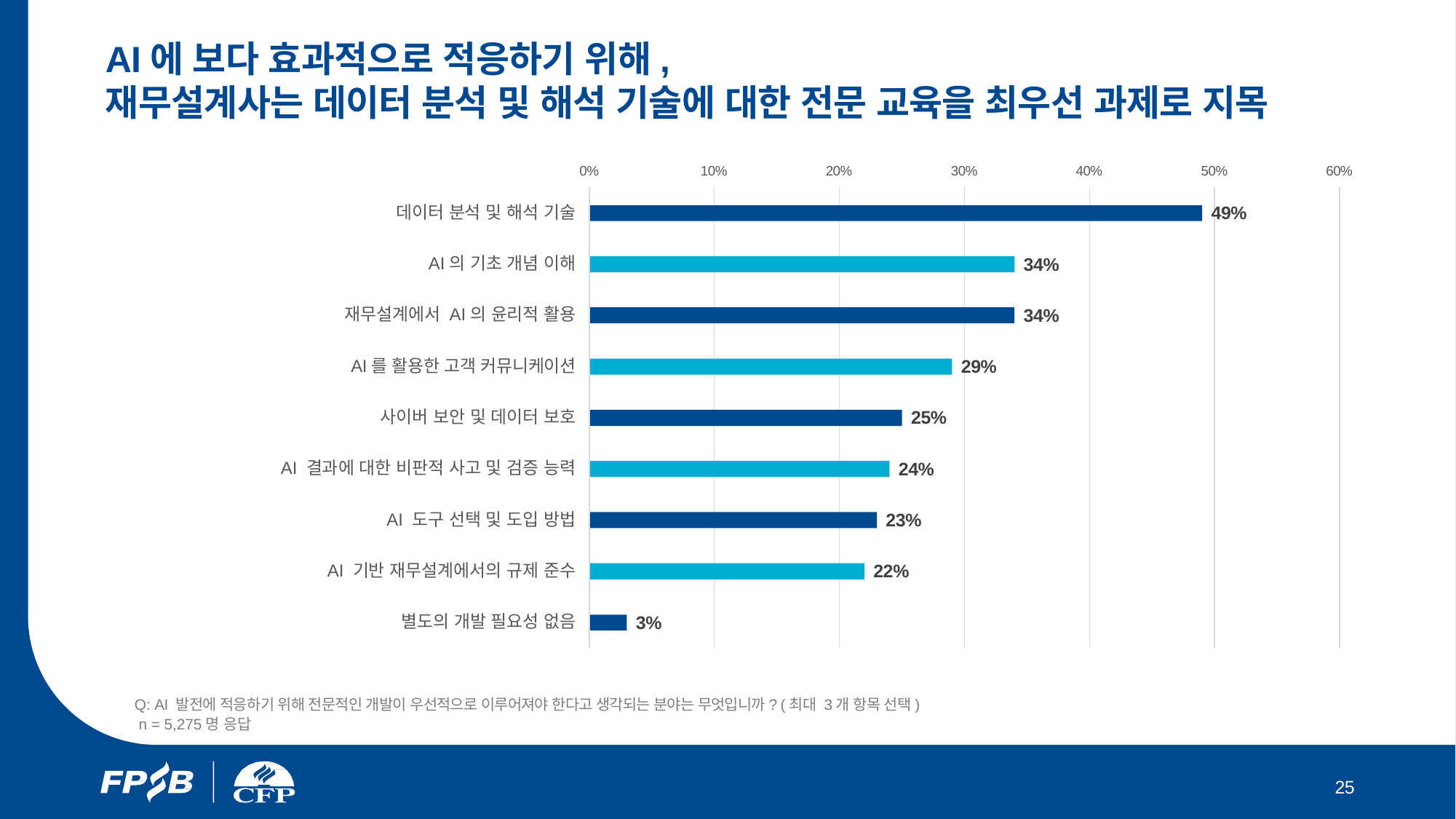

# AI에 보다 효과적으로 적응하기 위해, 재무설계사는 데이터 분석 및 해석 기술에 대한 전문 교육을 최우선 과제로 지목
0%
10%
20%
30%
40%
50%
60%

데이터 분석 및 해석 기술
49%
AI의 기초 개념 이해
34%
재무설계에서 AI의 윤리적 활용
34%
AI를 활용한 고객 커뮤니케이션
29%
사이버 보안 및 데이터 보호
25%
AI 결과에 대한 비판적 사고 및 검증 능력
24%
AI 도구 선택 및 도입 방법
23%
AI 기반 재무설계에서의 규제 준수
22%
별도의 개발 필요성 없음
3%
Q: AI 발전에 적응하기 위해 전문적인 개발이 우선적으로 이루어져야 한다고 생각되는 분야는 무엇입니까? (최대 3개 항목 선택)
 n = 5,275명 응답
25